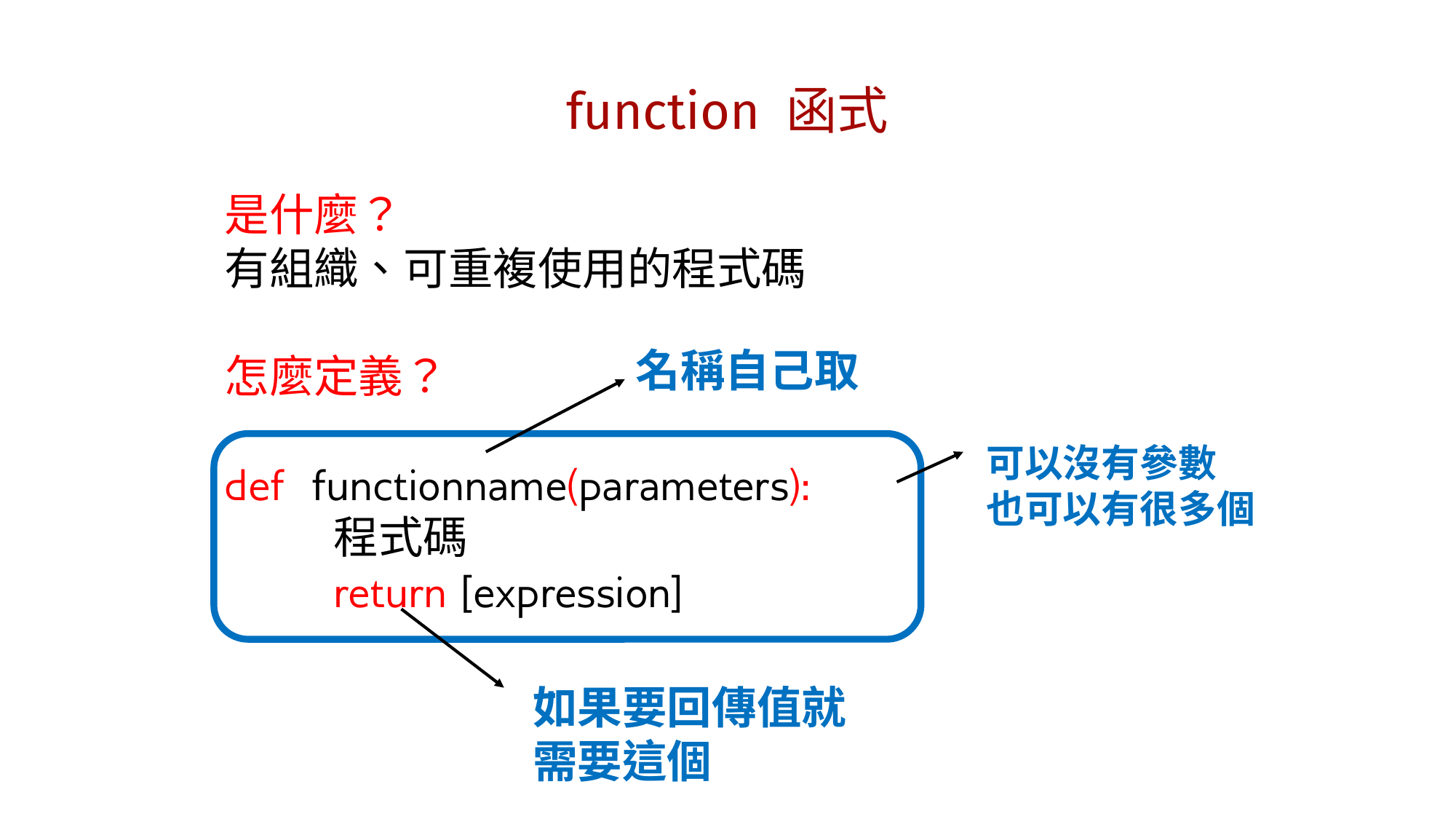

function 函式

是什麼？
有組織、可重複使用的程式碼

怎麼定義？

def  functionname(parameters):
	程式碼
	return [expression]
名稱自己取
可以沒有參數
也可以有很多個

如果要回傳值就需要這個